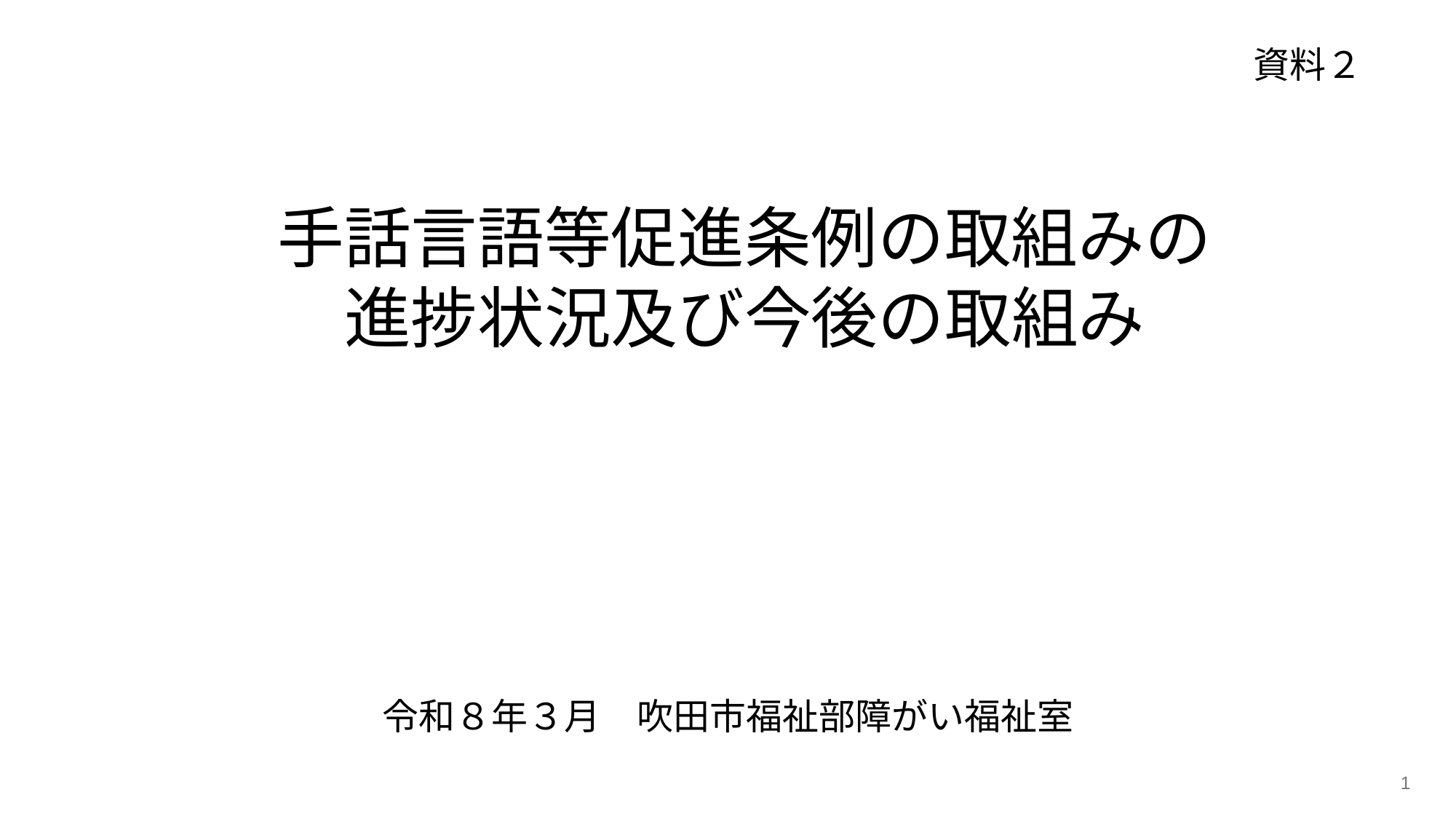

資料２
# 手話言語等促進条例の取組みの 進捗状況及び今後の取組み
令和８年３月　吹田市福祉部障がい福祉室
1